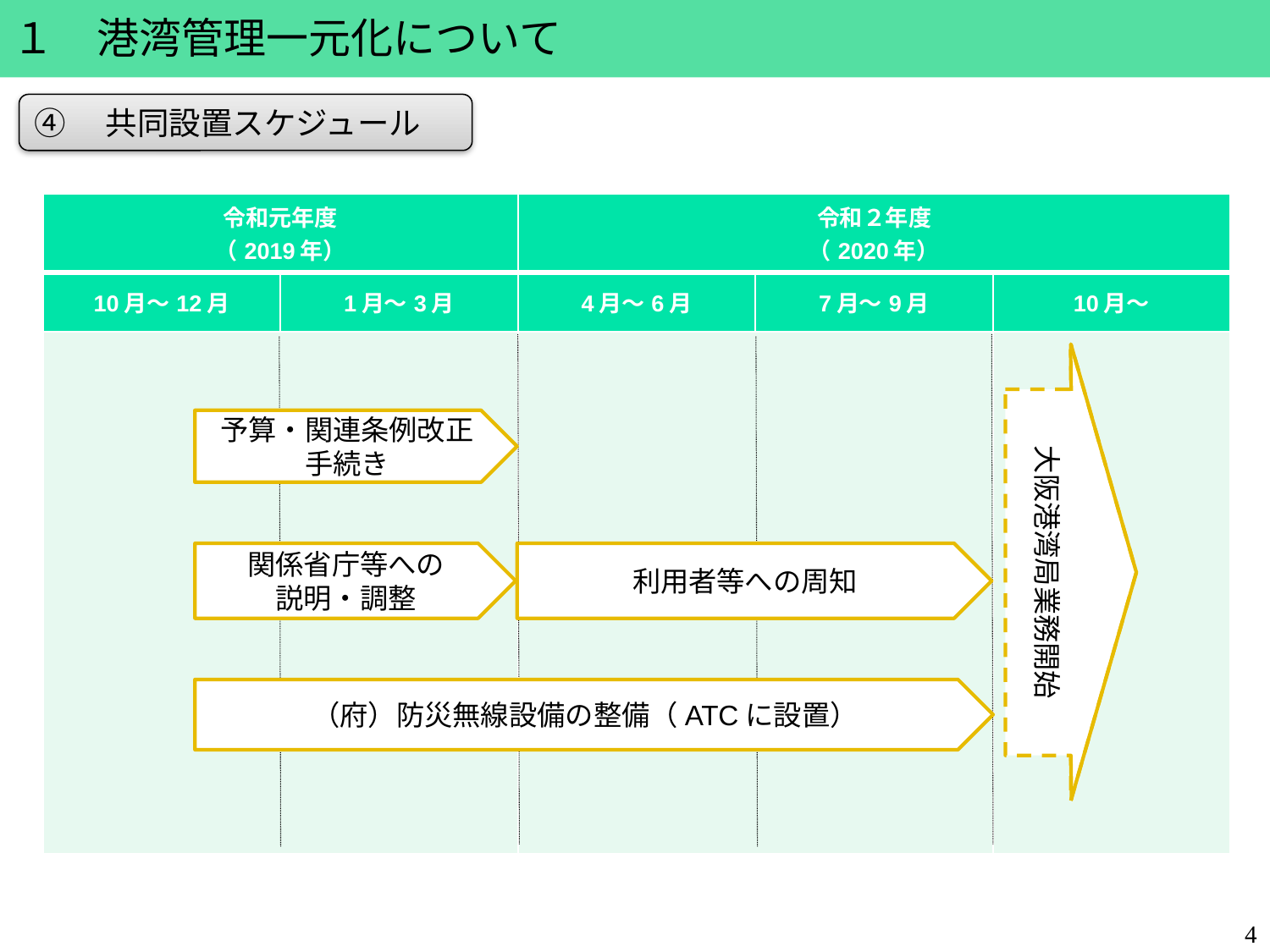

１　港湾管理一元化について
④　共同設置スケジュール
| 令和元年度 （2019年） |  | 令和２年度 （2020年） |  |  |
| --- | --- | --- | --- | --- |
| 10月～12月 | 1月～3月 | 4月～6月 | 7月～9月 | 10月～ |
|  |  |  |  |  |

予算・関連条例改正
手続き
大阪港湾局業務開始
関係省庁等への
説明・調整
利用者等への周知
（府）防災無線設備の整備（ATCに設置）
4